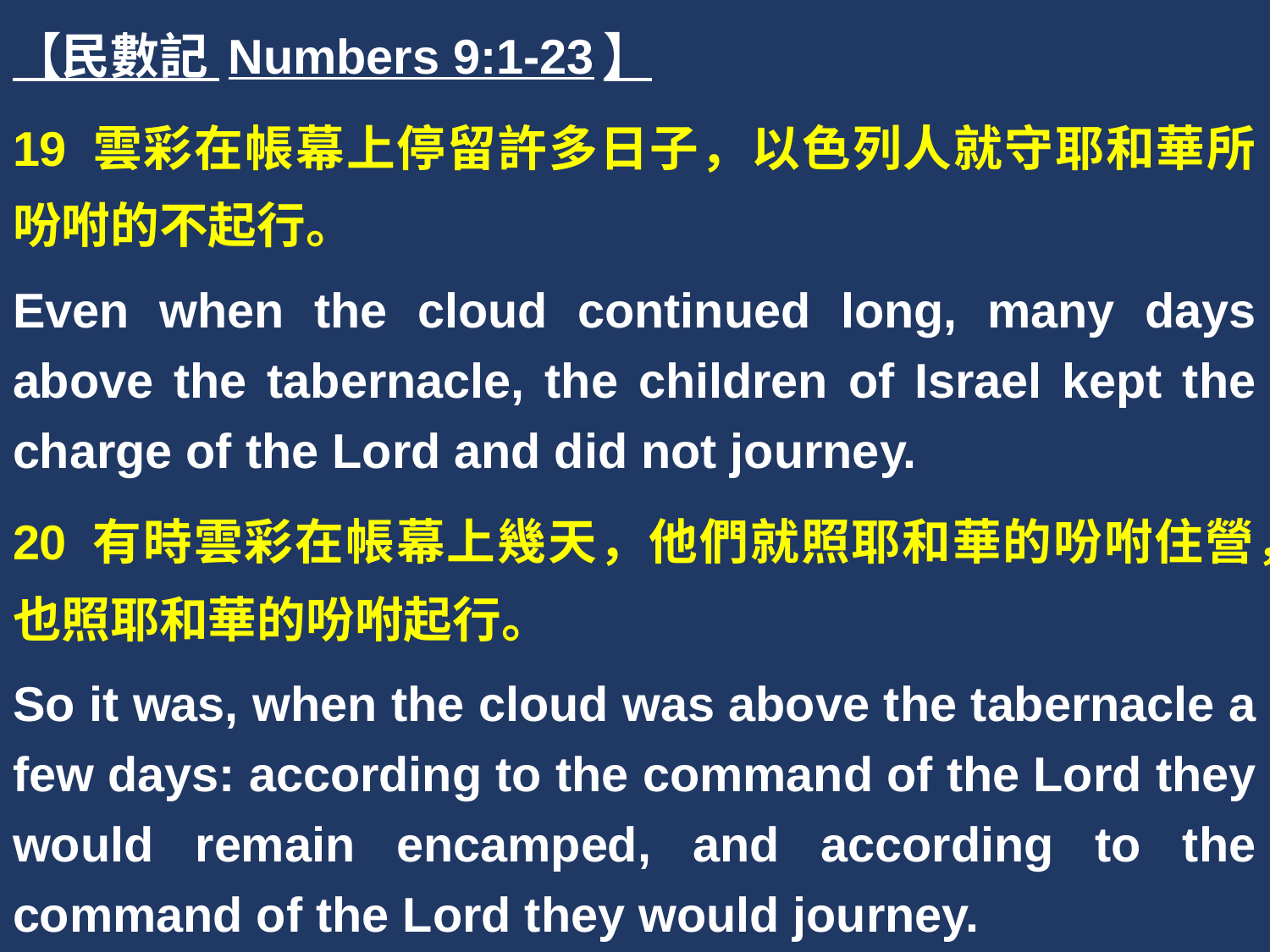

【民數記 Numbers 9:1-23】
19 雲彩在帳幕上停留許多日子，以色列人就守耶和華所吩咐的不起行。
Even when the cloud continued long, many days above the tabernacle, the children of Israel kept the charge of the Lord and did not journey.
20 有時雲彩在帳幕上幾天，他們就照耶和華的吩咐住營，也照耶和華的吩咐起行。
So it was, when the cloud was above the tabernacle a few days: according to the command of the Lord they would remain encamped, and according to the command of the Lord they would journey.